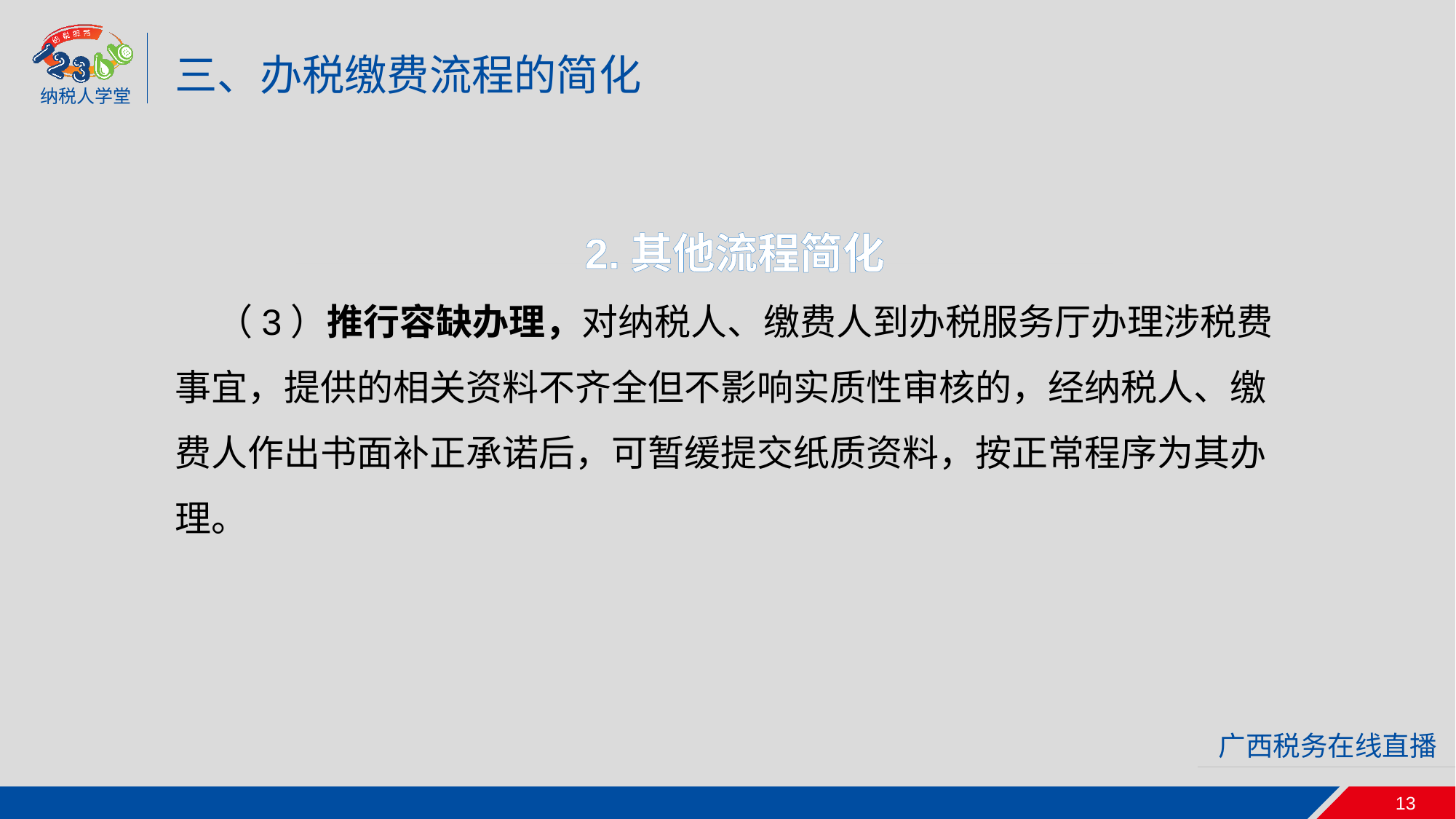

三、办税缴费流程的简化
2.其他流程简化
    （3）推行容缺办理，对纳税人、缴费人到办税服务厅办理涉税费事宜，提供的相关资料不齐全但不影响实质性审核的，经纳税人、缴费人作出书面补正承诺后，可暂缓提交纸质资料，按正常程序为其办理。